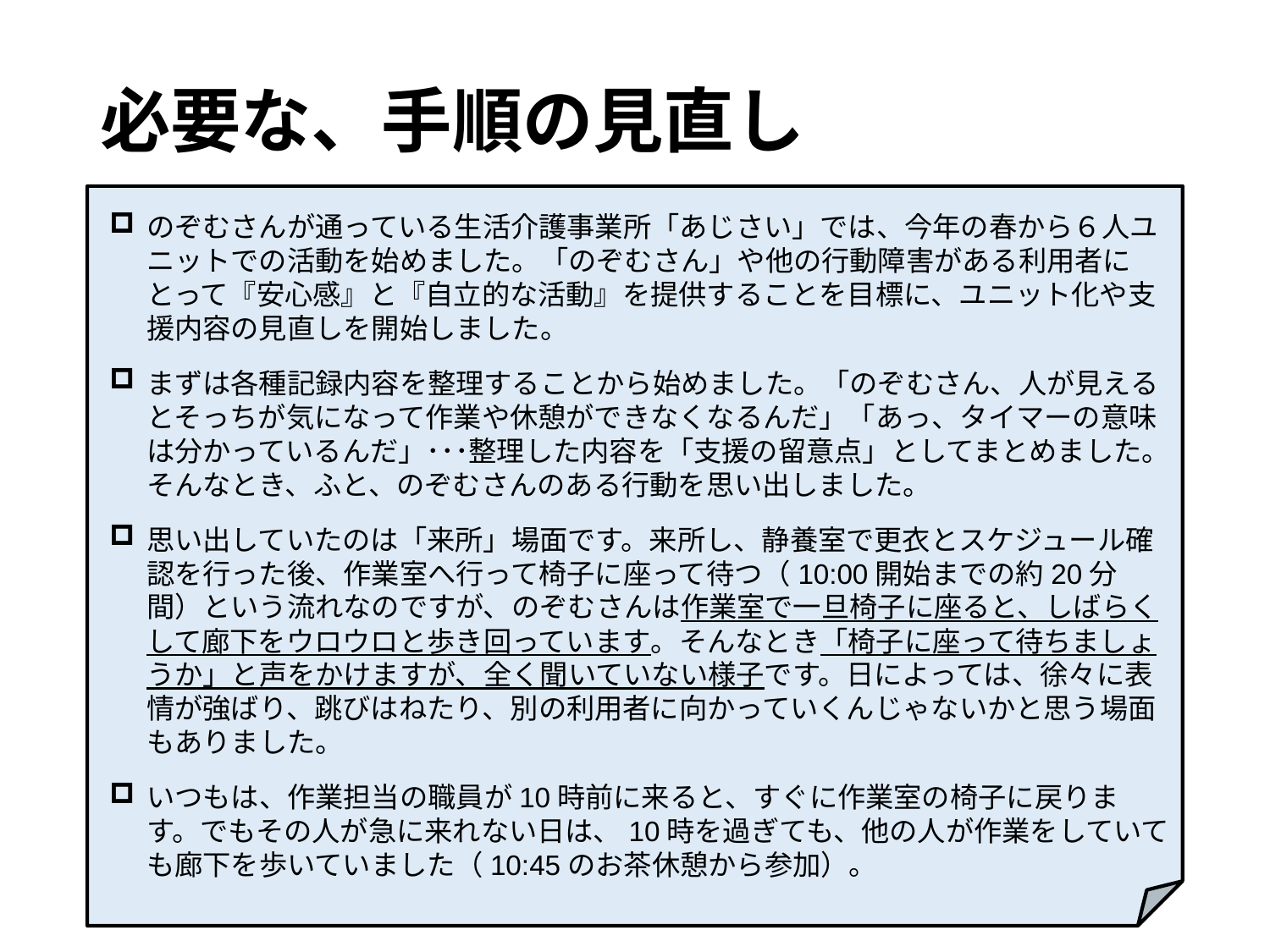

# 必要な、手順の見直し

のぞむさんが通っている生活介護事業所「あじさい」では、今年の春から６人ユニットでの活動を始めました。「のぞむさん」や他の行動障害がある利用者にとって『安心感』と『自立的な活動』を提供することを目標に、ユニット化や支援内容の見直しを開始しました。
まずは各種記録内容を整理することから始めました。「のぞむさん、人が見えるとそっちが気になって作業や休憩ができなくなるんだ」「あっ、タイマーの意味は分かっているんだ」･･･整理した内容を「支援の留意点」としてまとめました。そんなとき、ふと、のぞむさんのある行動を思い出しました。
思い出していたのは「来所」場面です。来所し、静養室で更衣とスケジュール確認を行った後、作業室へ行って椅子に座って待つ（10:00開始までの約20分間）という流れなのですが、のぞむさんは作業室で一旦椅子に座ると、しばらくして廊下をウロウロと歩き回っています。そんなとき「椅子に座って待ちましょうか」と声をかけますが、全く聞いていない様子です。日によっては、徐々に表情が強ばり、跳びはねたり、別の利用者に向かっていくんじゃないかと思う場面もありました。
いつもは、作業担当の職員が10時前に来ると、すぐに作業室の椅子に戻ります。でもその人が急に来れない日は、10時を過ぎても、他の人が作業をしていても廊下を歩いていました（10:45のお茶休憩から参加）。